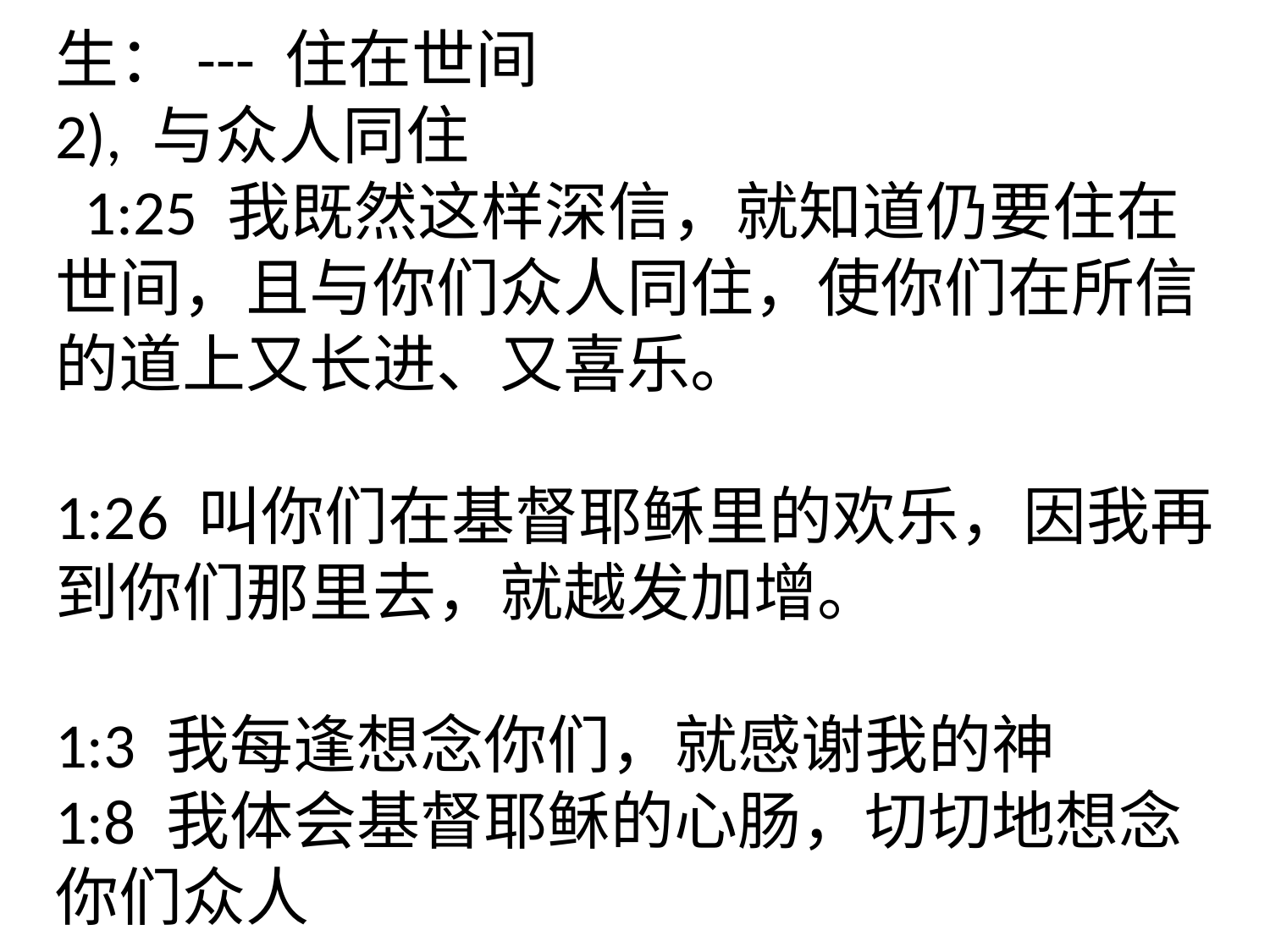

# 生：--- 住在世间 2), 与众人同住 1:25 我既然这样深信，就知道仍要住在世间，且与你们众人同住，使你们在所信的道上又长进、又喜乐。 1:26 叫你们在基督耶稣里的欢乐，因我再到你们那里去，就越发加增。 1:3 我每逢想念你们，就感谢我的神 1:8 我体会基督耶稣的心肠，切切地想念你们众人